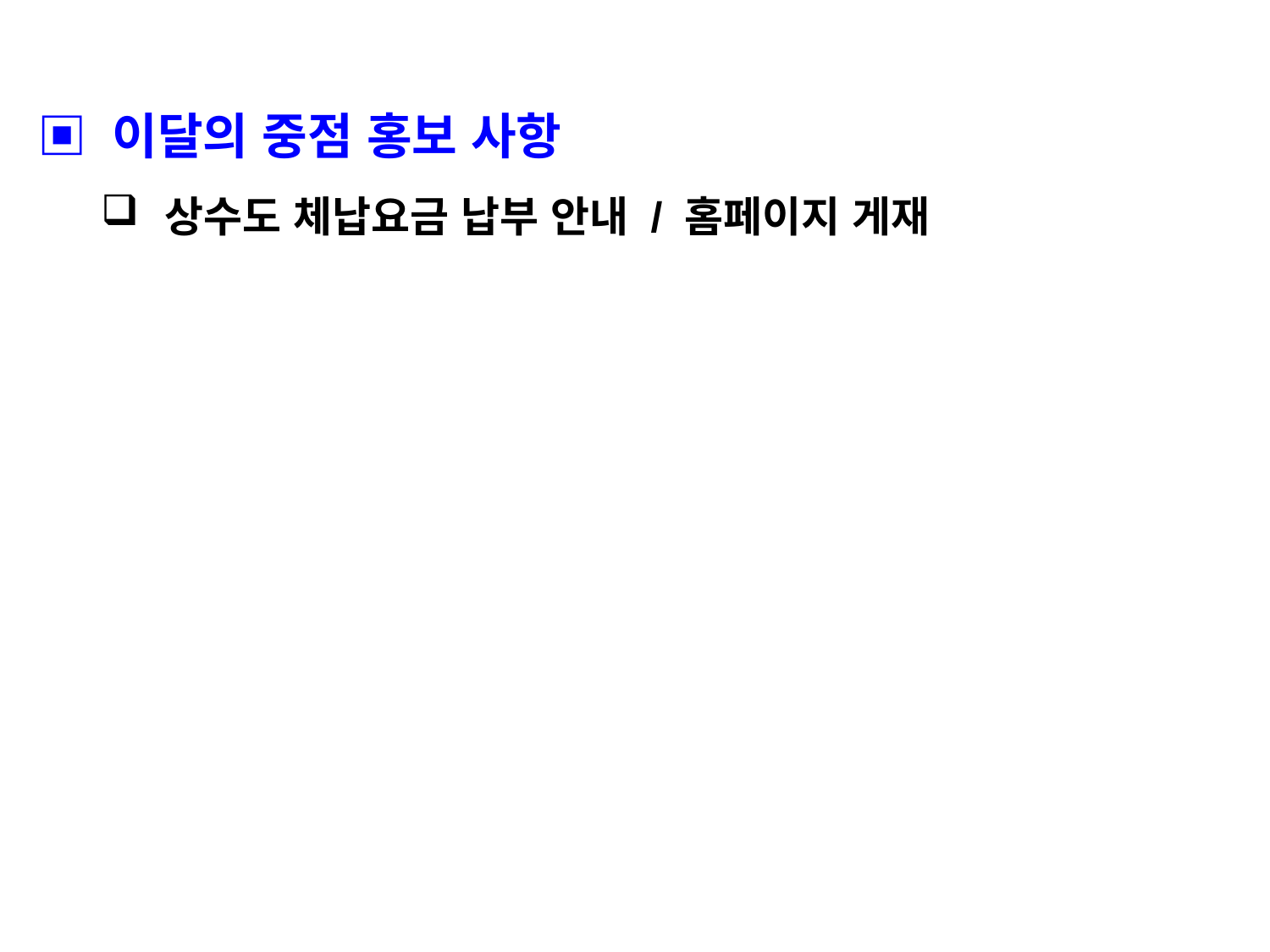

▣ 이달의 중점 홍보 사항
상수도 체납요금 납부 안내 / 홈페이지 게재